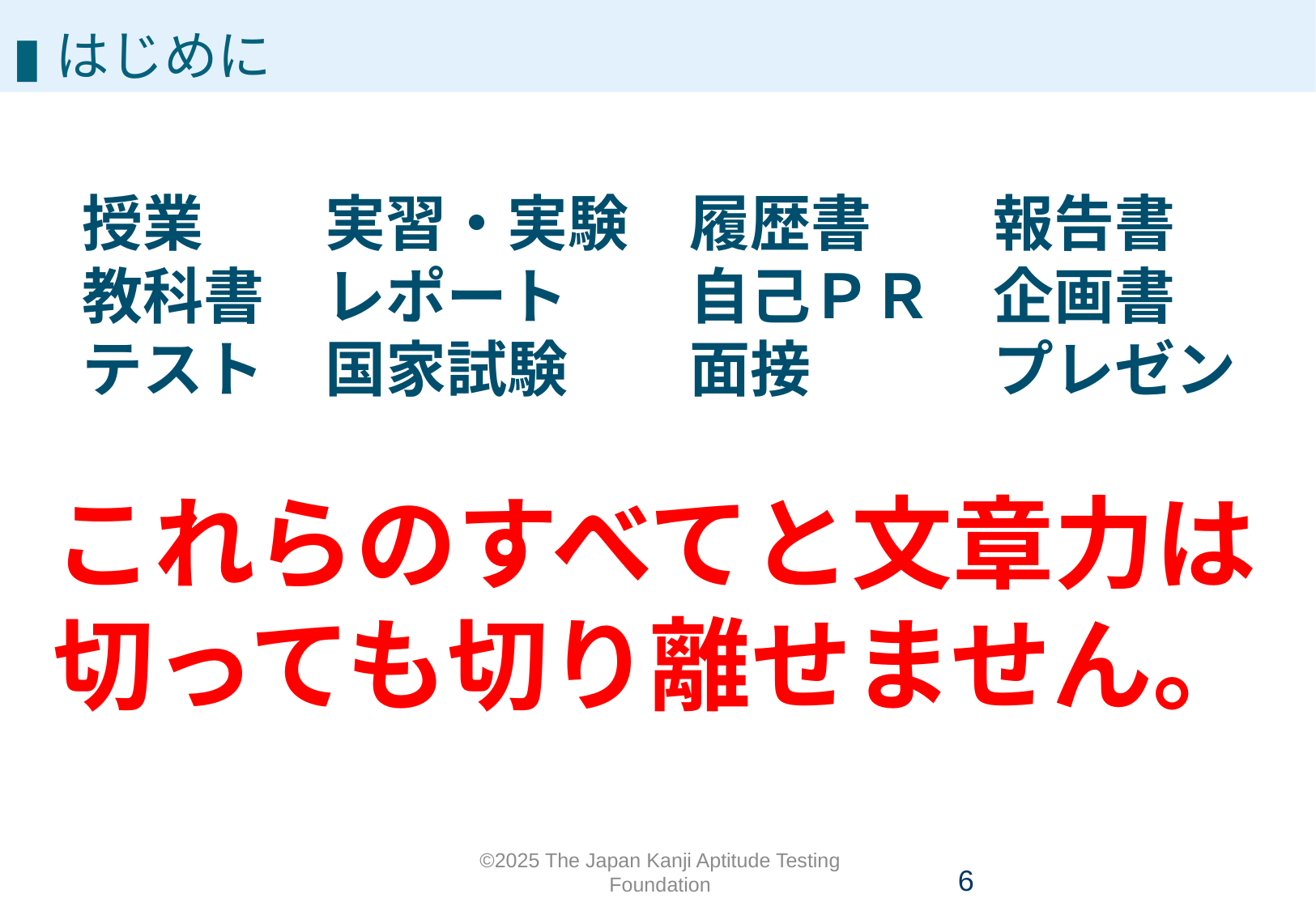

▮はじめに
授業　　実習・実験　履歴書　　報告書
教科書　レポート　　自己ＰＲ　企画書
テスト　国家試験　　面接	　プレゼン
これらのすべてと文章力は
切っても切り離せません。
©2025 The Japan Kanji Aptitude Testing Foundation
6